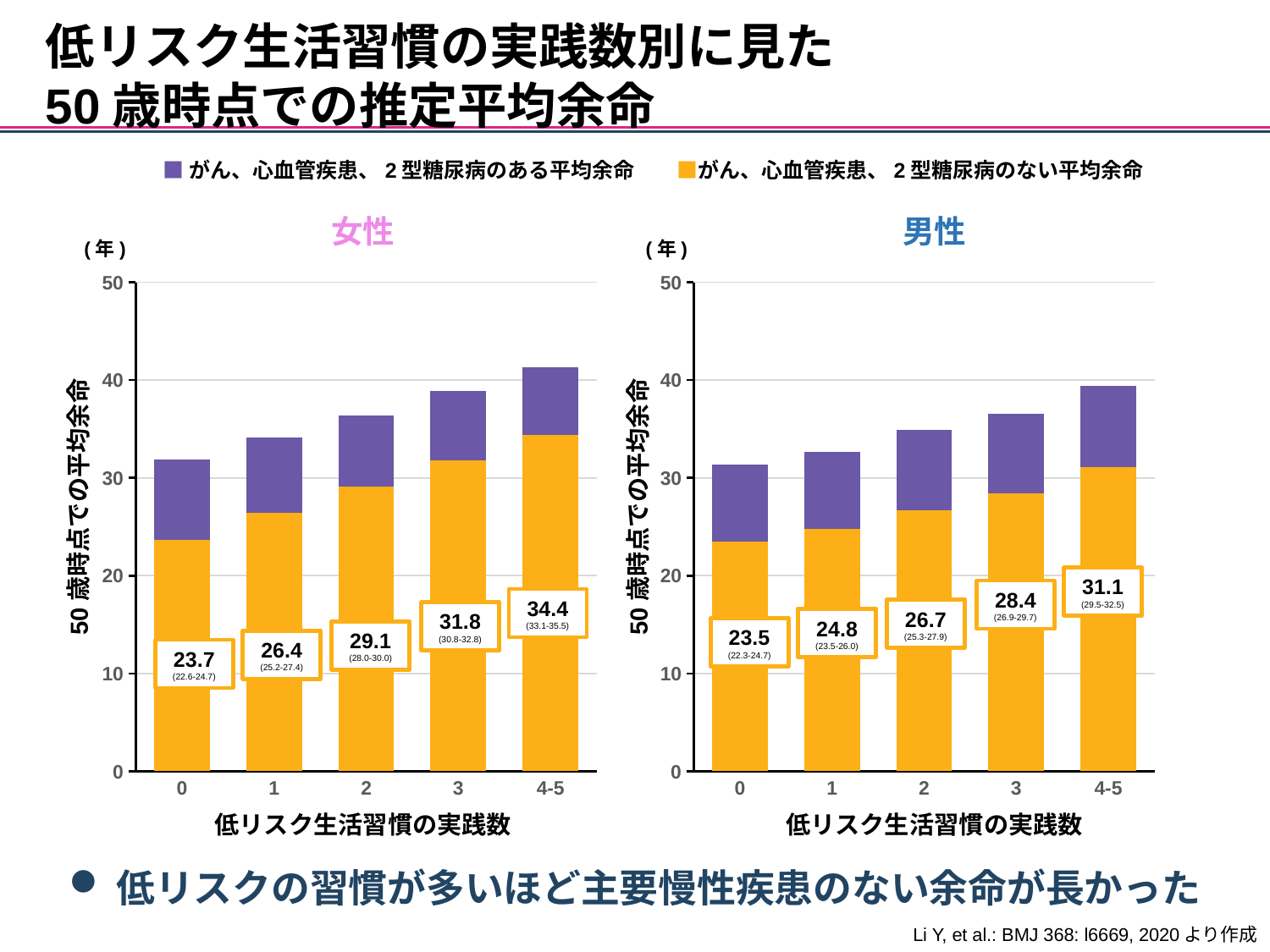

低リスク生活習慣の実践数別に見た
50歳時点での推定平均余命
因果関係が認められた危険因子
因果関係が認められた保護的因子
■がん、心血管疾患、2型糖尿病のある平均余命　　■がん、心血管疾患、2型糖尿病のない平均余命
女性
男性
(年)
(年)

### Chart

| Category | 系列 1 | 系列 2 |
|---|---|---|
| 0 | 23.7 | 8.2 |
| 1 | 26.4 | 7.7 |
| 2 | 29.1 | 7.3 |
| 3 | 31.8 | 7.1 |
| 4-5 | 34.4 | 6.9 |

### Chart

| Category | 系列 1 | 系列 2 |
|---|---|---|
| 0 | 23.5 | 7.9 |
| 1 | 24.8 | 7.9 |
| 2 | 26.7 | 8.2 |
| 3 | 28.4 | 8.2 |
| 4-5 | 31.1 | 8.3 |
50歳時点での平均余命
50歳時点での平均余命
31.1
(29.5-32.5)
28.4
(26.9-29.7)
34.4
(33.1-35.5)
26.7
(25.3-27.9)
31.8
(30.8-32.8)
24.8
(23.5-26.0)
23.5
(22.3-24.7)
29.1
(28.0-30.0)
26.4
(25.2-27.4)
23.7
(22.6-24.7)
低リスク生活習慣の実践数
低リスク生活習慣の実践数
低リスクの習慣が多いほど主要慢性疾患のない余命が長かった
Li Y, et al.: BMJ 368: l6669, 2020より作成